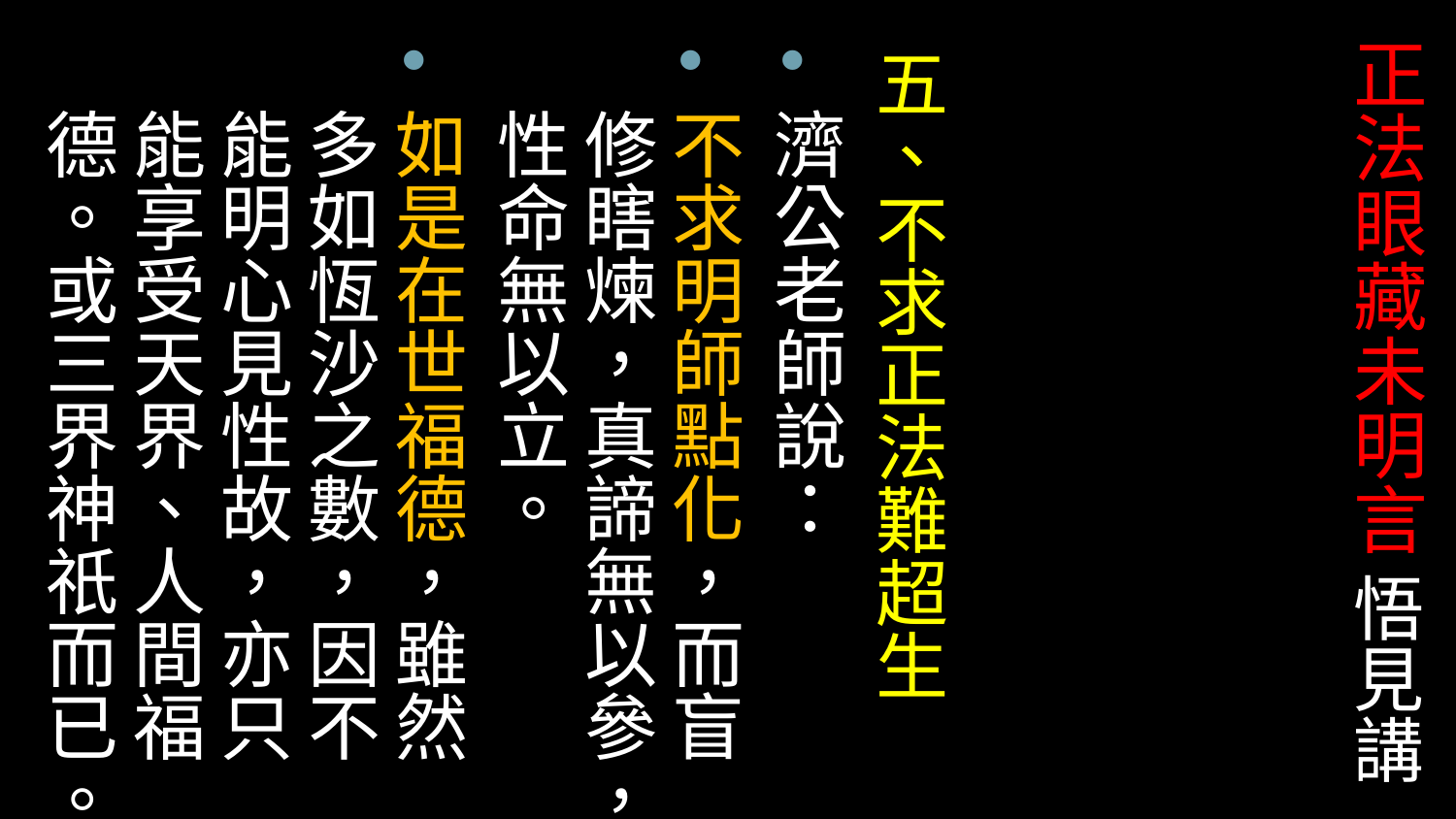

五、不求正法難超生
濟公老師說：
不求明師點化，而盲修瞎煉，真諦無以參，性命無以立。
如是在世福德，雖然多如恆沙之數，因不能明心見性故，亦只能享受天界、人間福德。或三界神祇而已。
# 正法眼藏未明言 悟見講